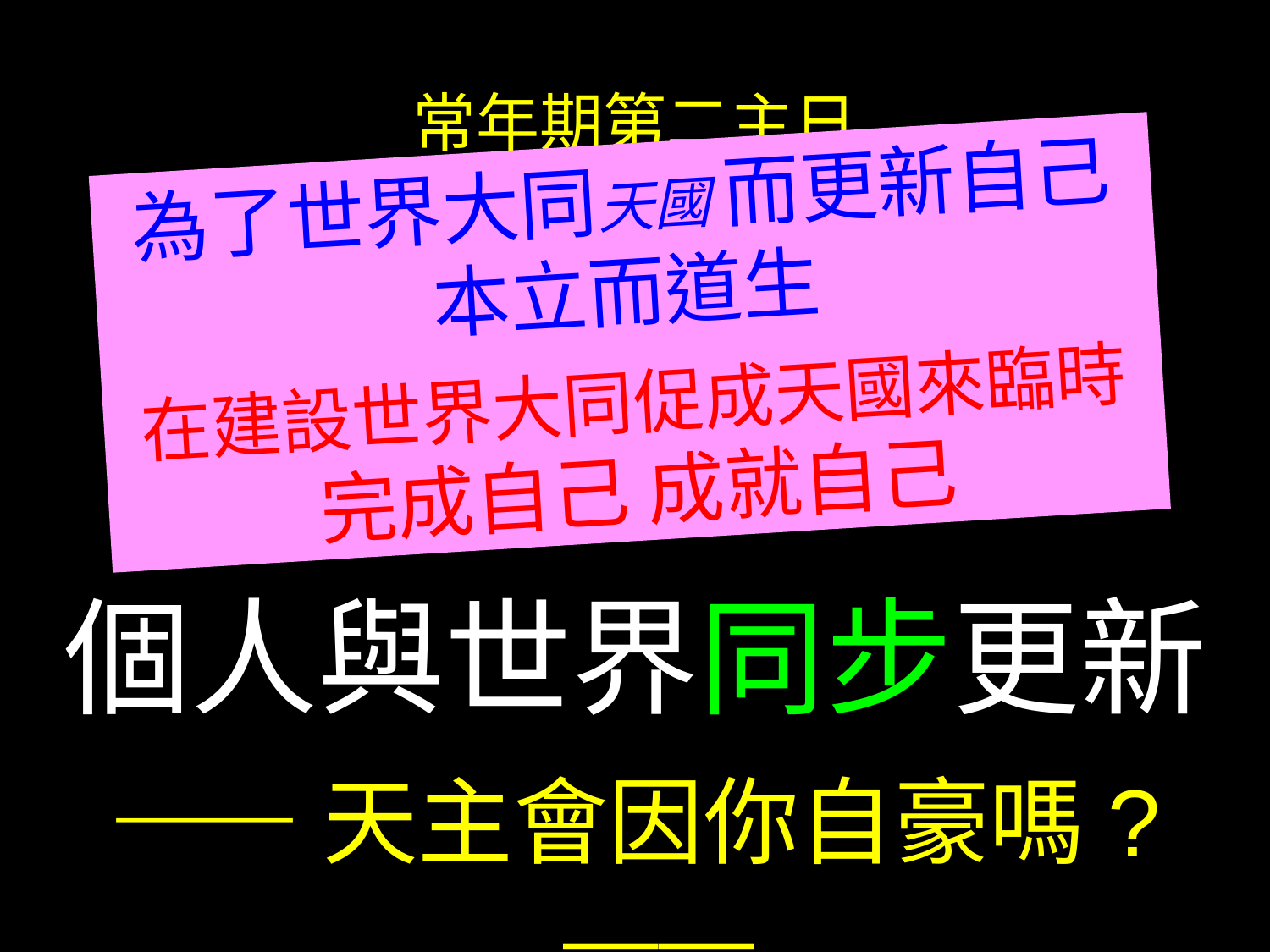

常年期第二主日
2026年 1月 18日
感 恩 祭 宴

主 題
個人與世界同步更新
——天主會因你自豪嗎? ——
為了世界大同天國 而更新自己
本立而道生
在建設世界大同促成天國來臨時
完成自己 成就自己